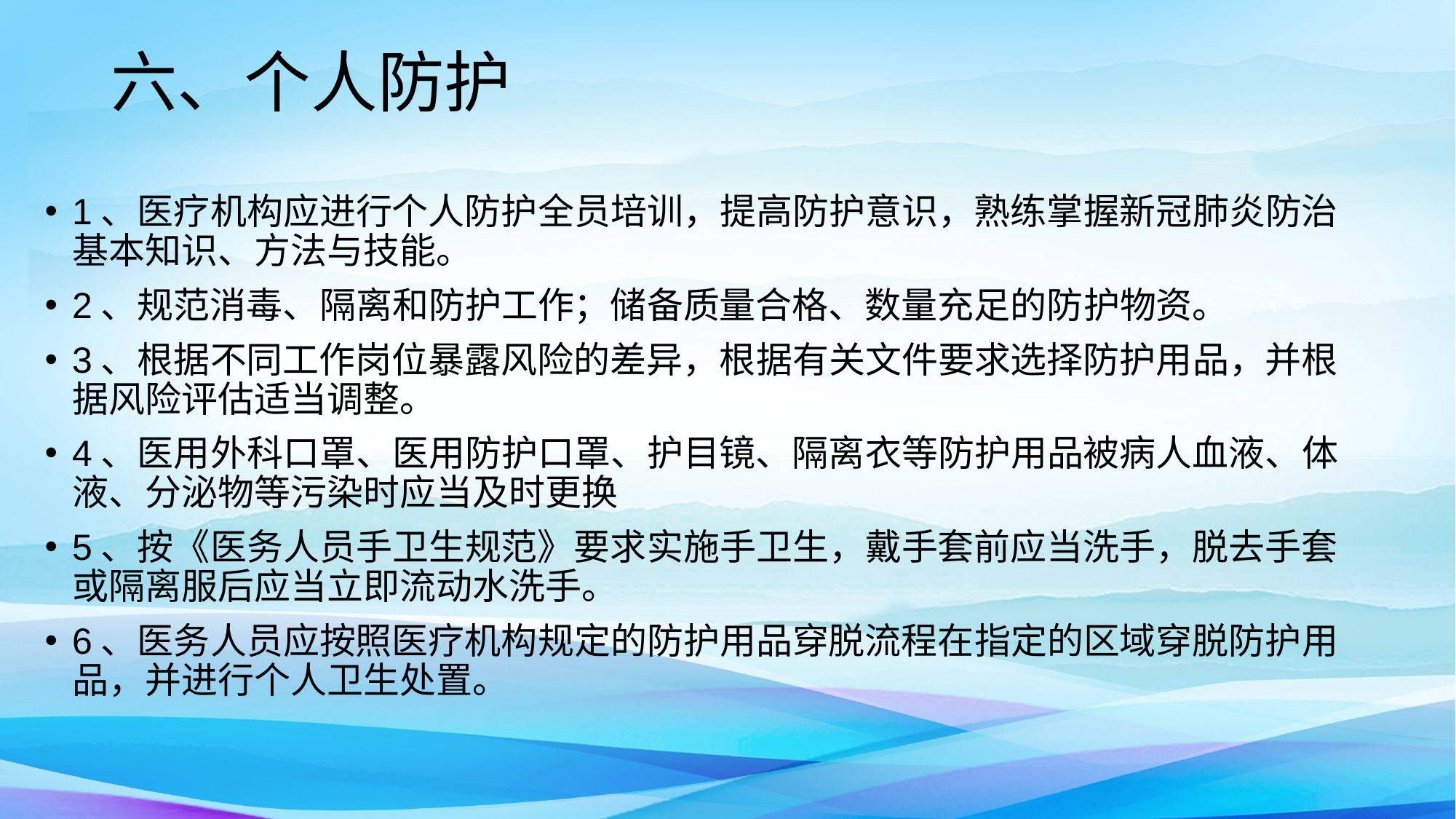

# 六、个人防护
1、医疗机构应进行个人防护全员培训，提高防护意识，熟练掌握新冠肺炎防治基本知识、方法与技能。
2、规范消毒、隔离和防护工作；储备质量合格、数量充足的防护物资。
3、根据不同工作岗位暴露风险的差异，根据有关文件要求选择防护用品，并根据风险评估适当调整。
4、医用外科口罩、医用防护口罩、护目镜、隔离衣等防护用品被病人血液、体液、分泌物等污染时应当及时更换
5、按《医务人员手卫生规范》要求实施手卫生，戴手套前应当洗手，脱去手套或隔离服后应当立即流动水洗手。
6、医务人员应按照医疗机构规定的防护用品穿脱流程在指定的区域穿脱防护用品，并进行个人卫生处置。